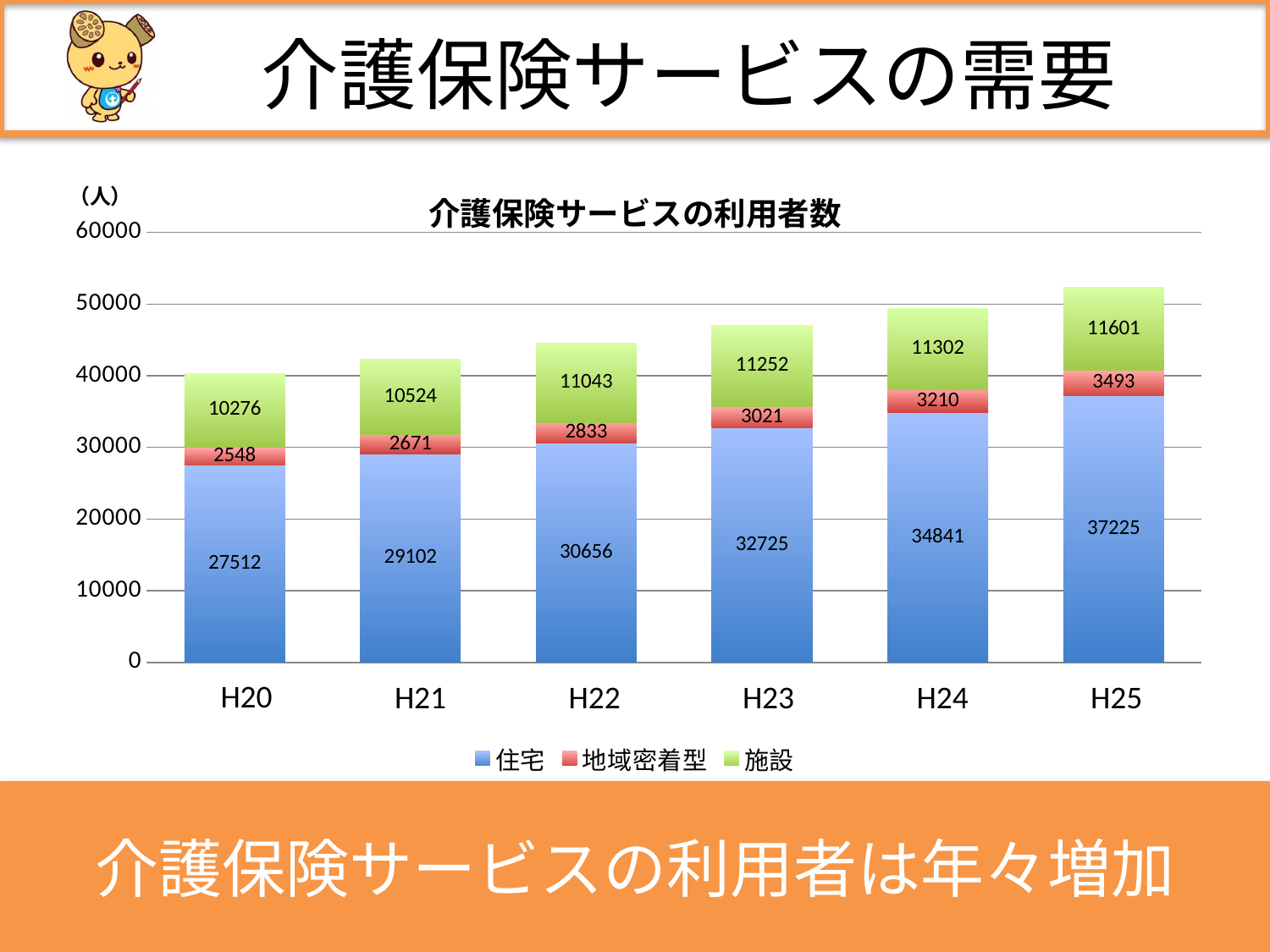

# 介護保険サービスの需要

### Chart: 介護保険サービスの利用者数

| Category | 住宅 | 地域密着型 | 施設 |
|---|---|---|---|
| 2008年 | 27512.0 | 2548.0 | 10276.0 |
| 2009年 | 29102.0 | 2671.0 | 10524.0 |
| 2010年 | 30656.0 | 2833.0 | 11043.0 |
| 2011年 | 32725.0 | 3021.0 | 11252.0 |
| 2012年 | 34841.0 | 3210.0 | 11302.0 |
| 2013年 | 37225.0 | 3493.0 | 11601.0 |
H20
H21
H22
H23
H24
H25
介護保険サービスの利用者は年々増加